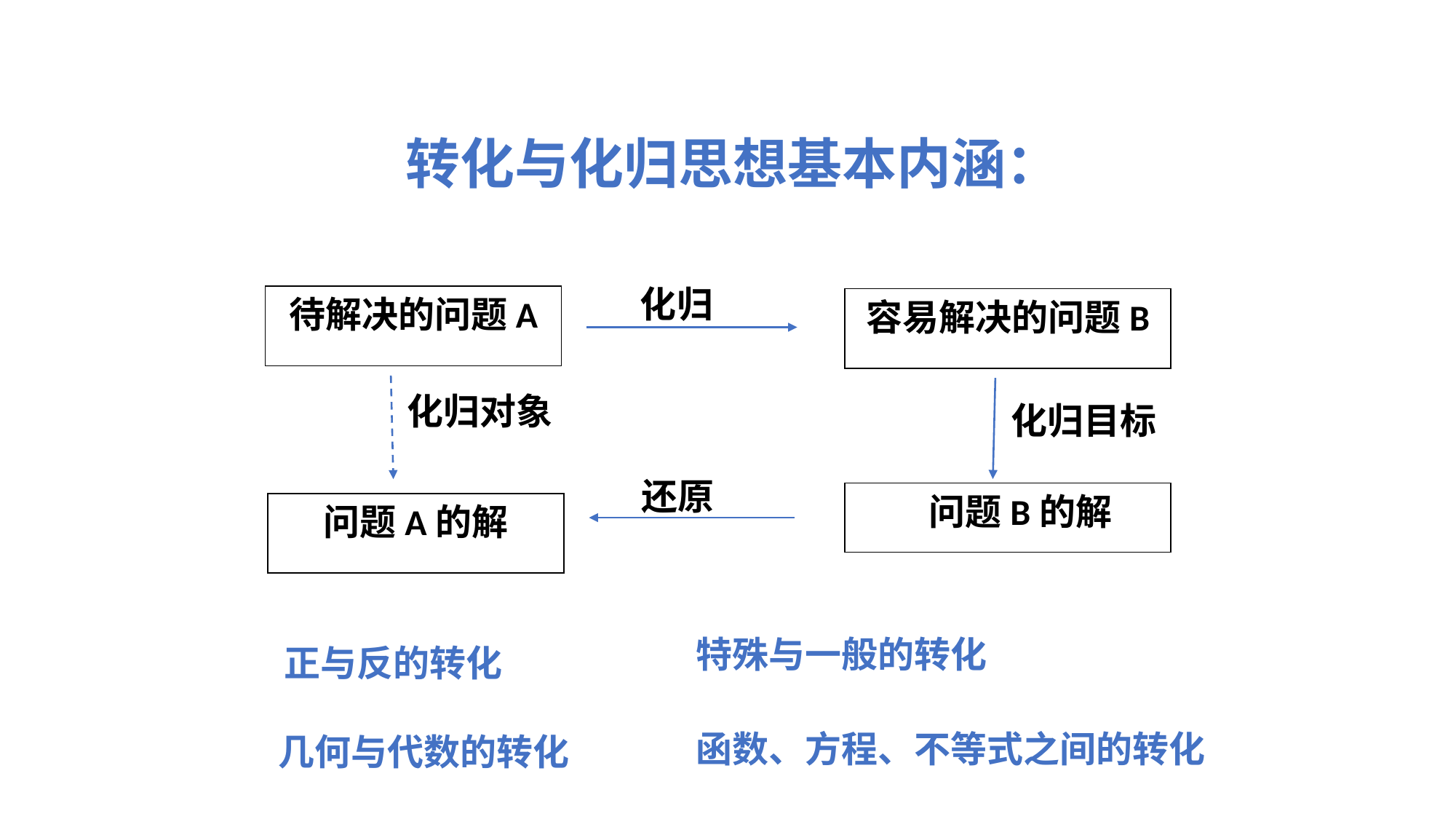

转化与化归思想基本内涵：
化归
待解决的问题A
容易解决的问题B
化归对象
化归目标
还原
  问题B的解
问题A的解
特殊与一般的转化
正与反的转化
函数、方程、不等式之间的转化
几何与代数的转化